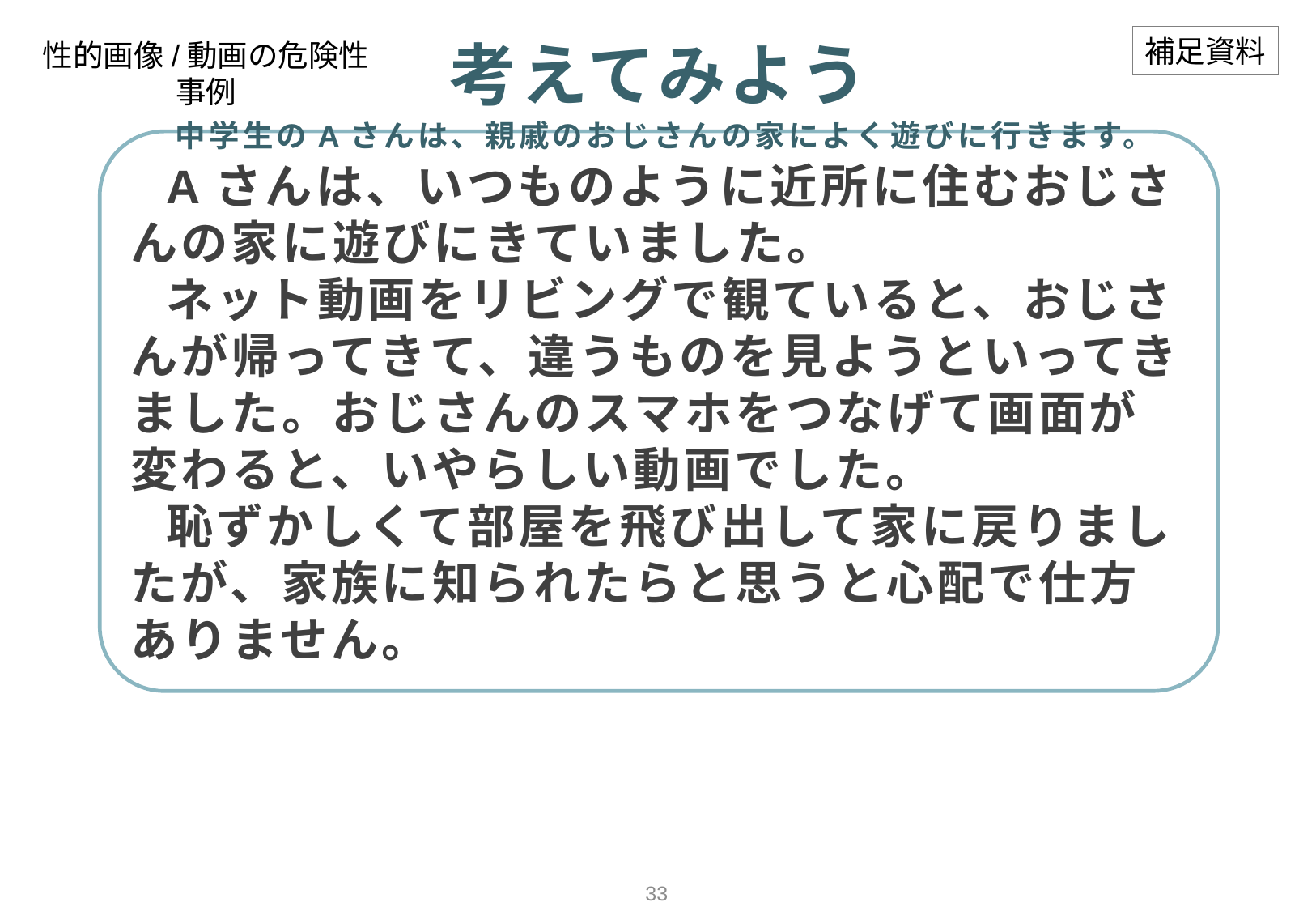

考えてみよう
補足資料
性的画像/動画の危険性
事例
中学生のAさんは、親戚のおじさんの家によく遊びに行きます。
Aさんは、いつものように近所に住むおじさんの家に遊びにきていました。
ネット動画をリビングで観ていると、おじさんが帰ってきて、違うものを見ようといってきました。おじさんのスマホをつなげて画面が変わると、いやらしい動画でした。
恥ずかしくて部屋を飛び出して家に戻りましたが、家族に知られたらと思うと心配で仕方ありません。
33